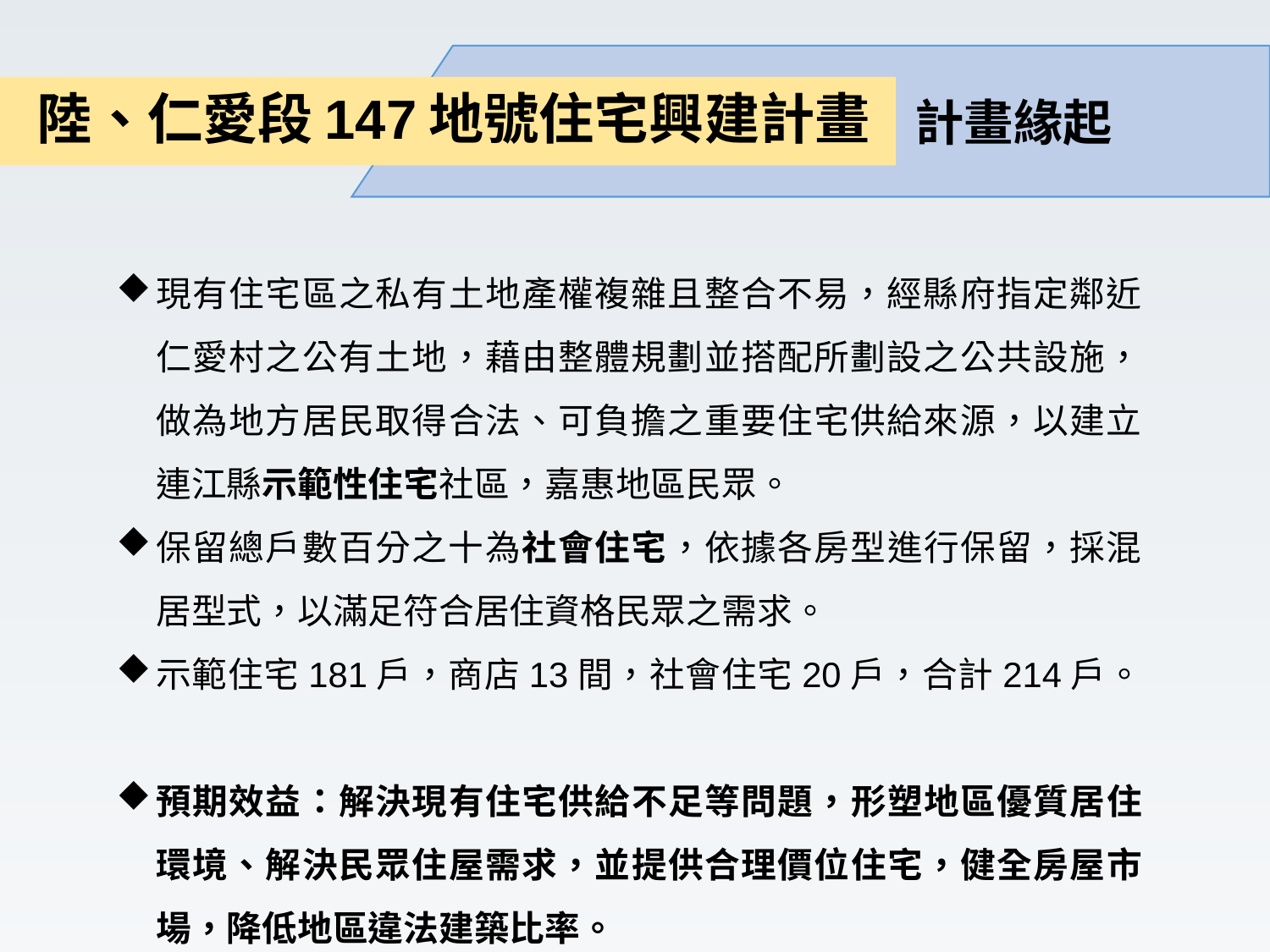

計畫緣起
# 陸、仁愛段147地號住宅興建計畫
現有住宅區之私有土地產權複雜且整合不易，經縣府指定鄰近仁愛村之公有土地，藉由整體規劃並搭配所劃設之公共設施，做為地方居民取得合法、可負擔之重要住宅供給來源，以建立連江縣示範性住宅社區，嘉惠地區民眾。
保留總戶數百分之十為社會住宅，依據各房型進行保留，採混居型式，以滿足符合居住資格民眾之需求。
示範住宅181戶，商店13間，社會住宅20戶，合計214戶。
預期效益：解決現有住宅供給不足等問題，形塑地區優質居住環境、解決民眾住屋需求，並提供合理價位住宅，健全房屋市場，降低地區違法建築比率。